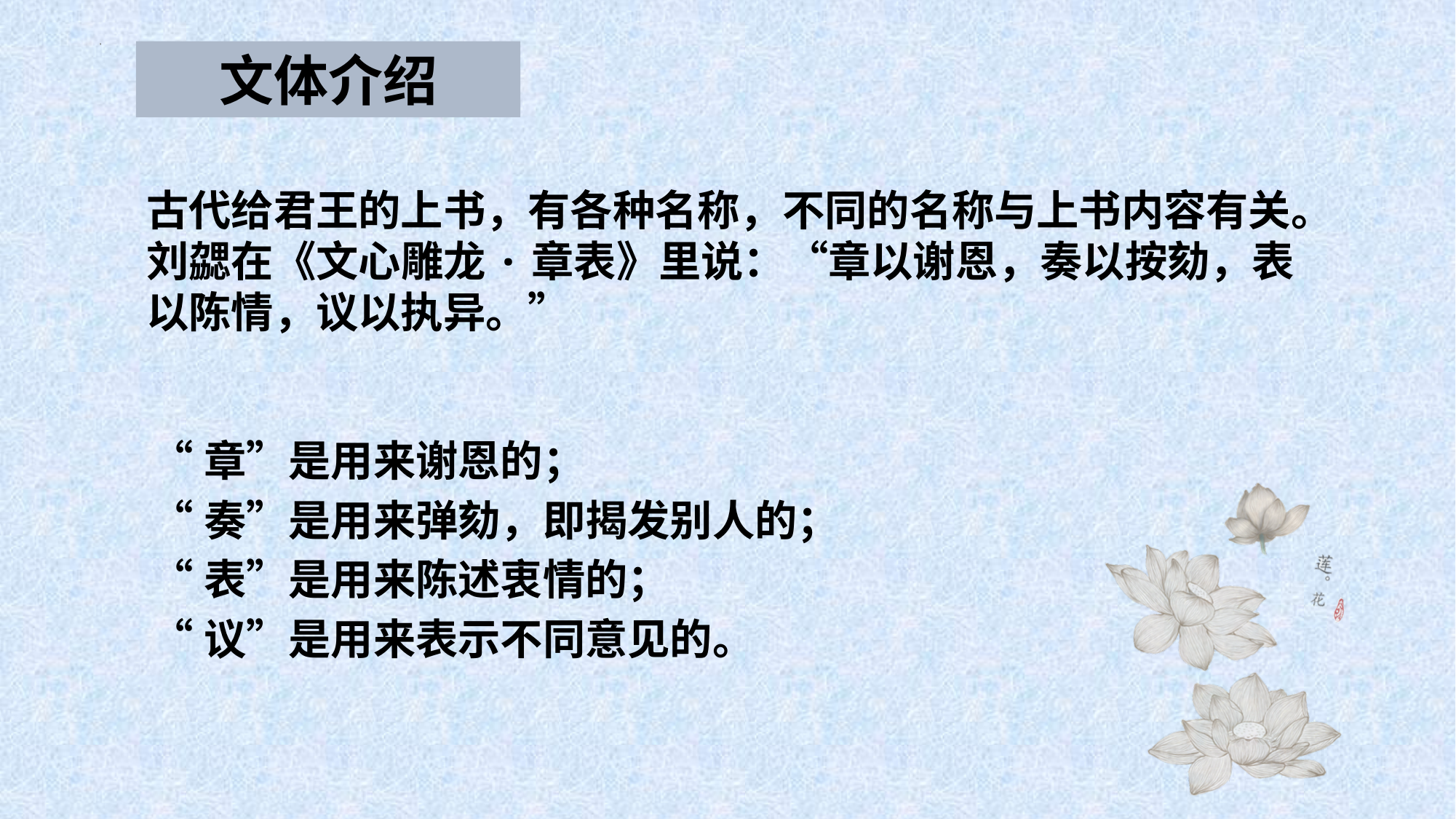

文体介绍
古代给君王的上书，有各种名称，不同的名称与上书内容有关。
刘勰在《文心雕龙·章表》里说：“章以谢恩，奏以按劾，表以陈情，议以执异。”
“章”是用来谢恩的；
“奏”是用来弹劾，即揭发别人的；
“表”是用来陈述衷情的；
“议”是用来表示不同意见的。